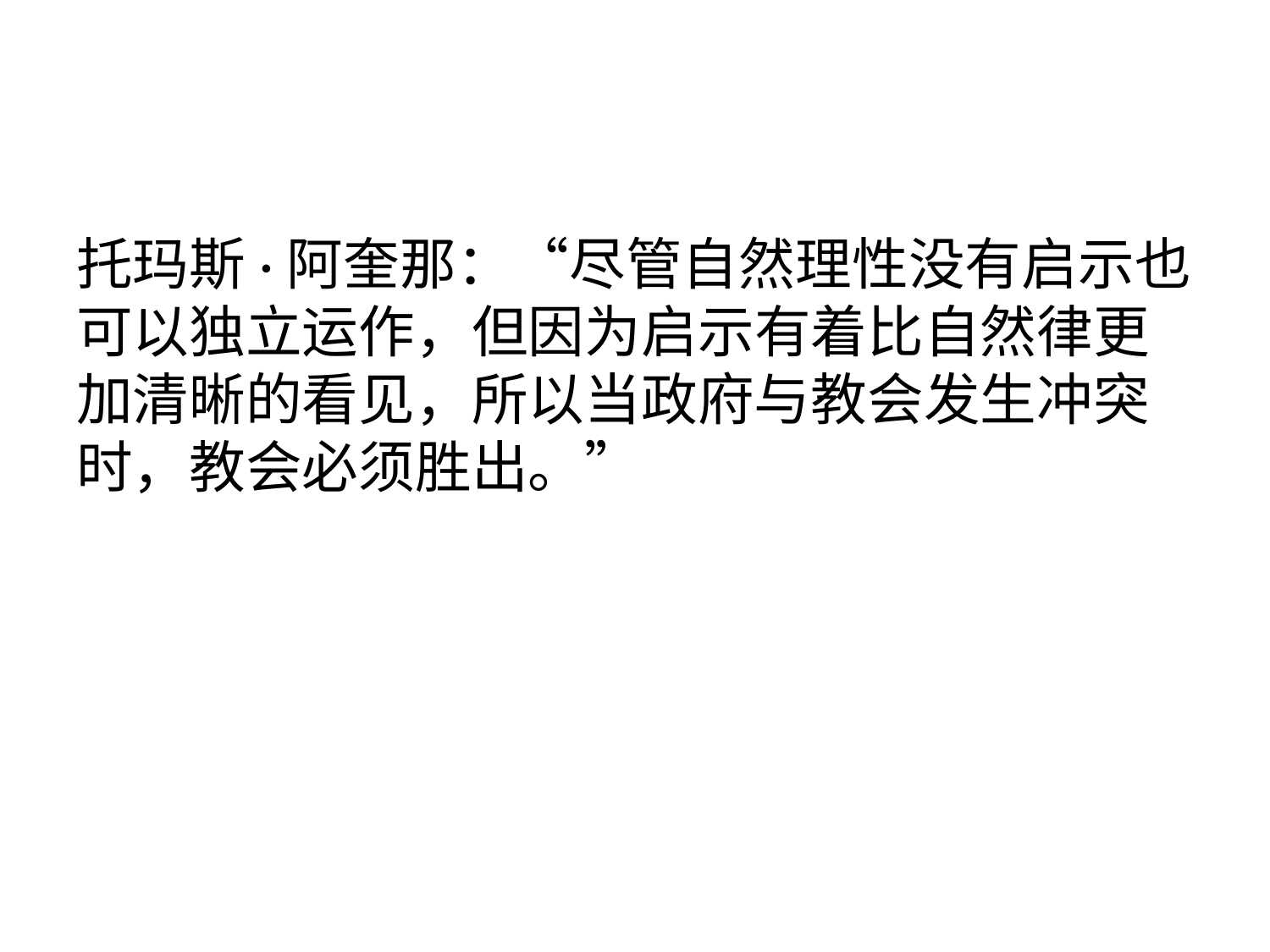

#
托玛斯·阿奎那：“尽管自然理性没有启示也可以独立运作，但因为启示有着比自然律更加清晰的看见，所以当政府与教会发生冲突时，教会必须胜出。”